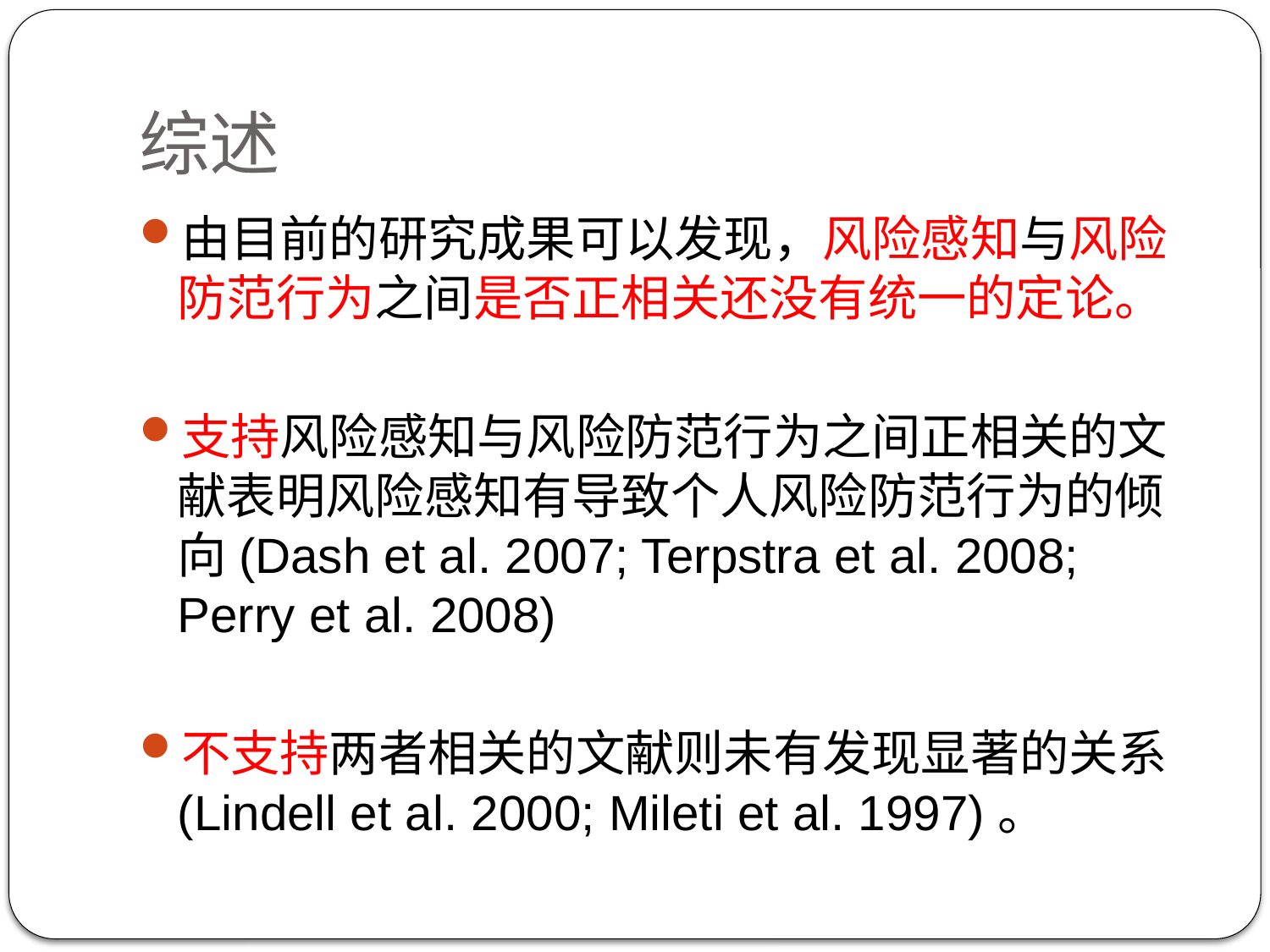

# 综述
由目前的研究成果可以发现，风险感知与风险防范行为之间是否正相关还没有统一的定论。

支持风险感知与风险防范行为之间正相关的文献表明风险感知有导致个人风险防范行为的倾向(Dash et al. 2007; Terpstra et al. 2008; Perry et al. 2008)

不支持两者相关的文献则未有发现显著的关系(Lindell et al. 2000; Mileti et al. 1997)。